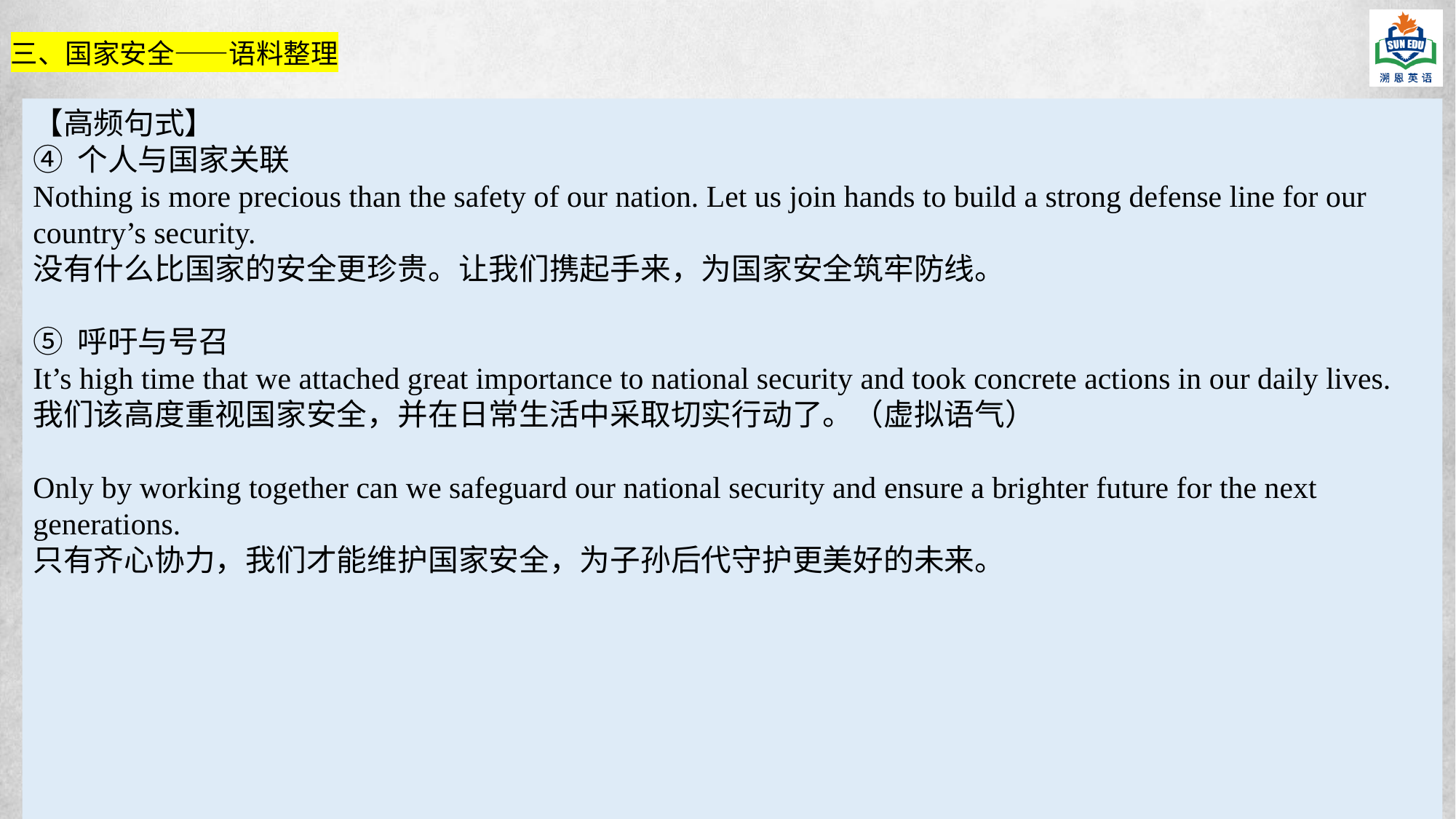

三、国家安全——语料整理
【高频句式】
④ 个人与国家关联
Nothing is more precious than the safety of our nation. Let us join hands to build a strong defense line for our country’s security.
没有什么比国家的安全更珍贵。让我们携起手来，为国家安全筑牢防线。

⑤ 呼吁与号召
It’s high time that we attached great importance to national security and took concrete actions in our daily lives.
我们该高度重视国家安全，并在日常生活中采取切实行动了。（虚拟语气）

Only by working together can we safeguard our national security and ensure a brighter future for the next generations.
只有齐心协力，我们才能维护国家安全，为子孙后代守护更美好的未来。